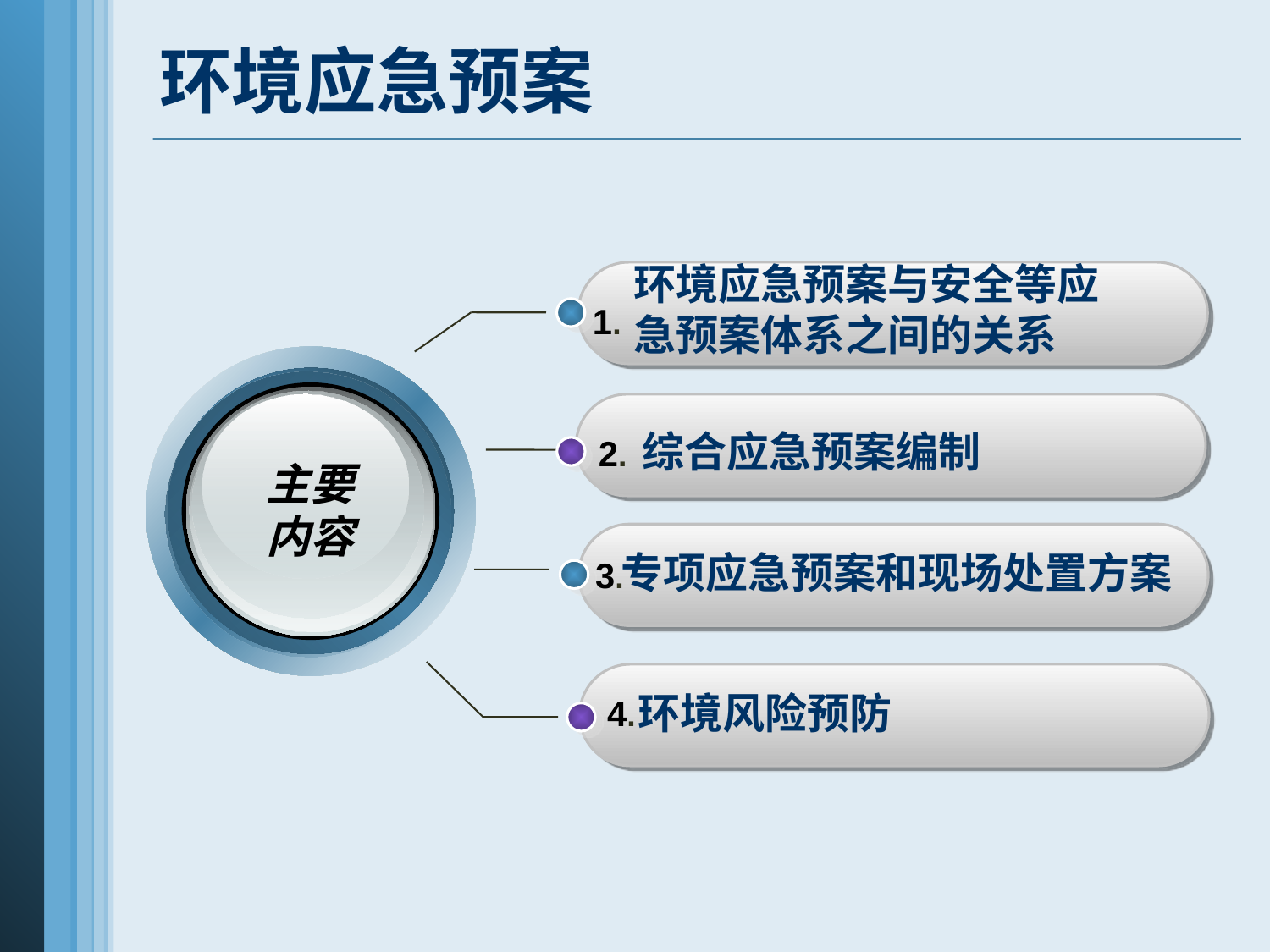

# 环境应急预案
环境应急预案与安全等应急预案体系之间的关系

1.

主要
内容

综合应急预案编制
2.

专项应急预案和现场处置方案
3.

环境风险预防
4.